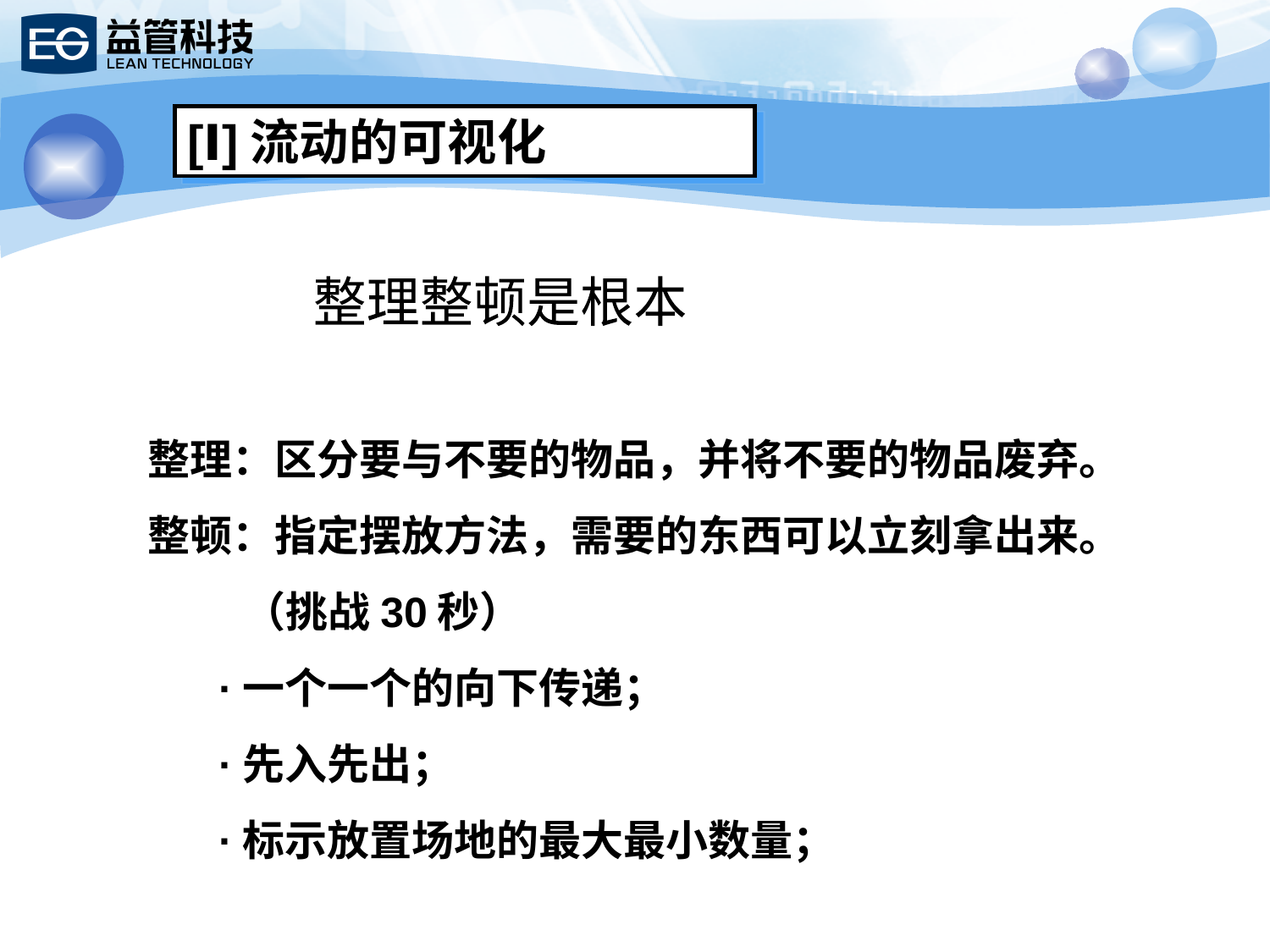

[Ⅰ]流动的可视化
整理整顿是根本
整理：区分要与不要的物品，并将不要的物品废弃。
整顿：指定摆放方法，需要的东西可以立刻拿出来。
         （挑战30秒）
      ·一个一个的向下传递；
      ·先入先出；
      ·标示放置场地的最大最小数量；